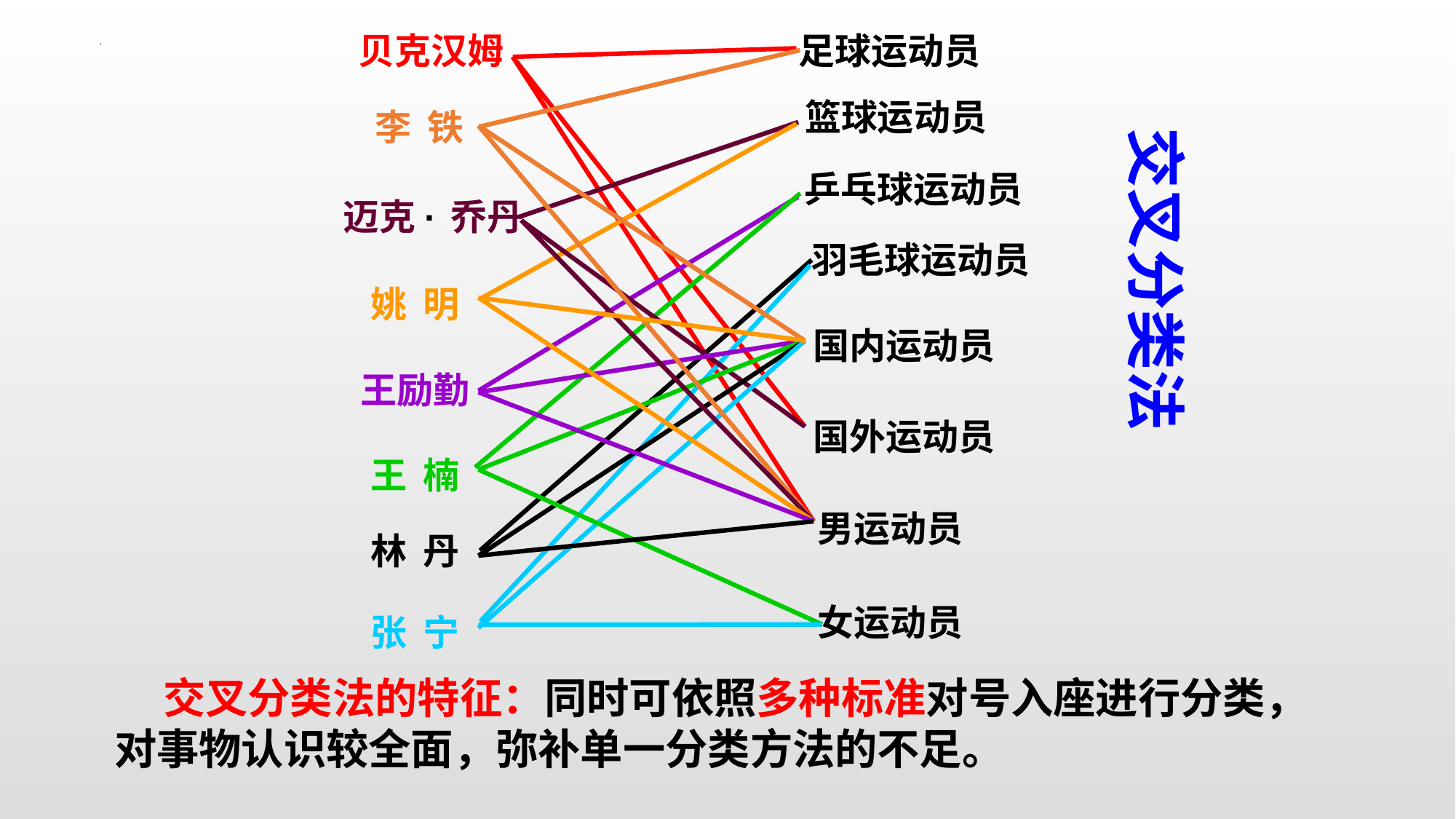

贝克汉姆
足球运动员

篮球运动员
李  铁
交叉分类法
乒乓球运动员
迈克· 乔丹
羽毛球运动员
姚  明
国内运动员
王励勤
国外运动员
王  楠
男运动员
林  丹
女运动员
张  宁
    交叉分类法的特征：同时可依照多种标准对号入座进行分类，对事物认识较全面，弥补单一分类方法的不足。